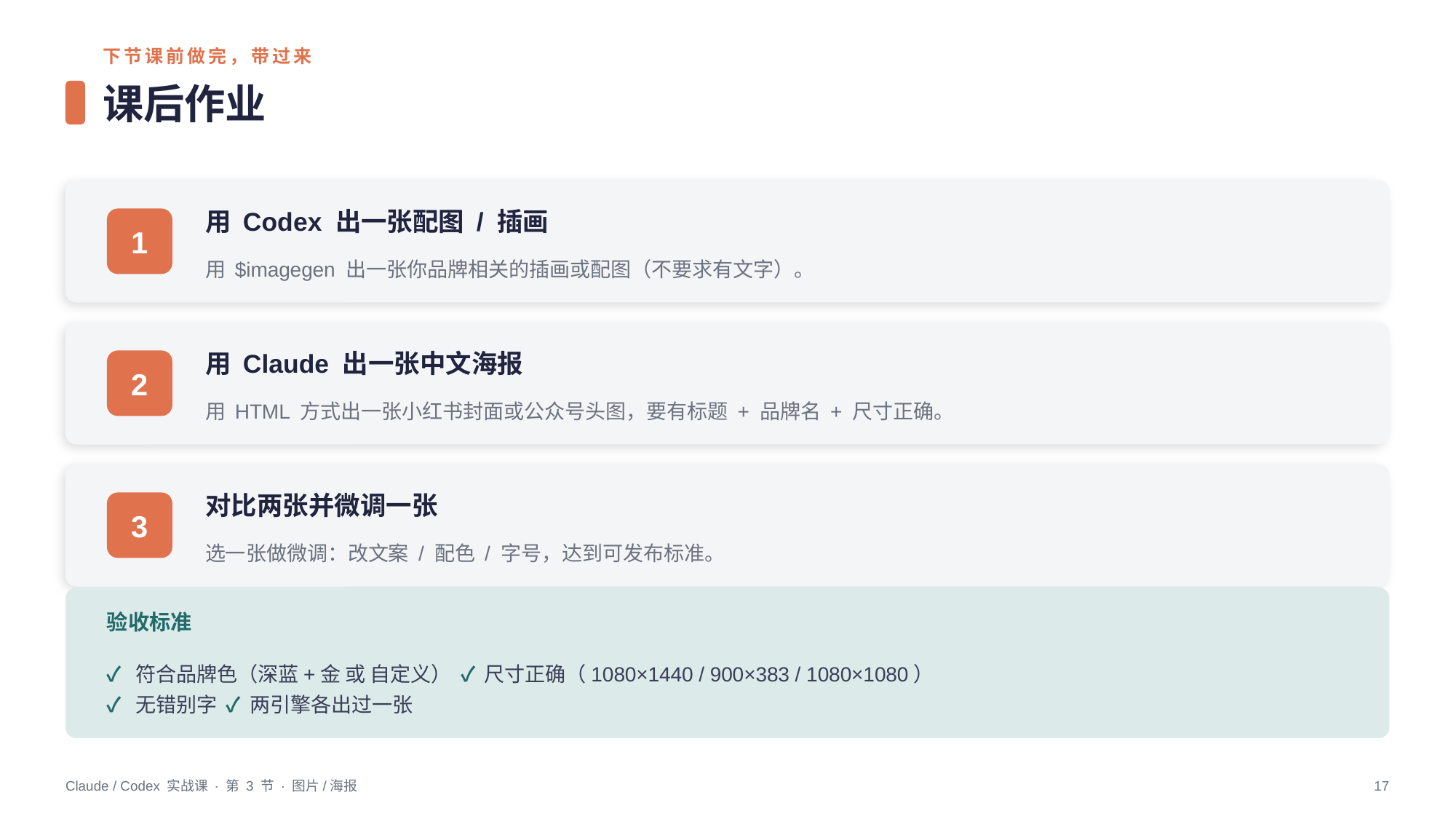

下节课前做完，带过来
课后作业

用 Codex 出一张配图 / 插画

1
用 $imagegen 出一张你品牌相关的插画或配图（不要求有文字）。

用 Claude 出一张中文海报

2
用 HTML 方式出一张小红书封面或公众号头图，要有标题 + 品牌名 + 尺寸正确。

对比两张并微调一张

3
选一张做微调：改文案 / 配色 / 字号，达到可发布标准。

验收标准
✓  符合品牌色（深蓝+金 或 自定义）  ✓  尺寸正确（1080×1440 / 900×383 / 1080×1080）
✓  无错别字  ✓  两引擎各出过一张
Claude / Codex 实战课 · 第 3 节 · 图片/海报
17